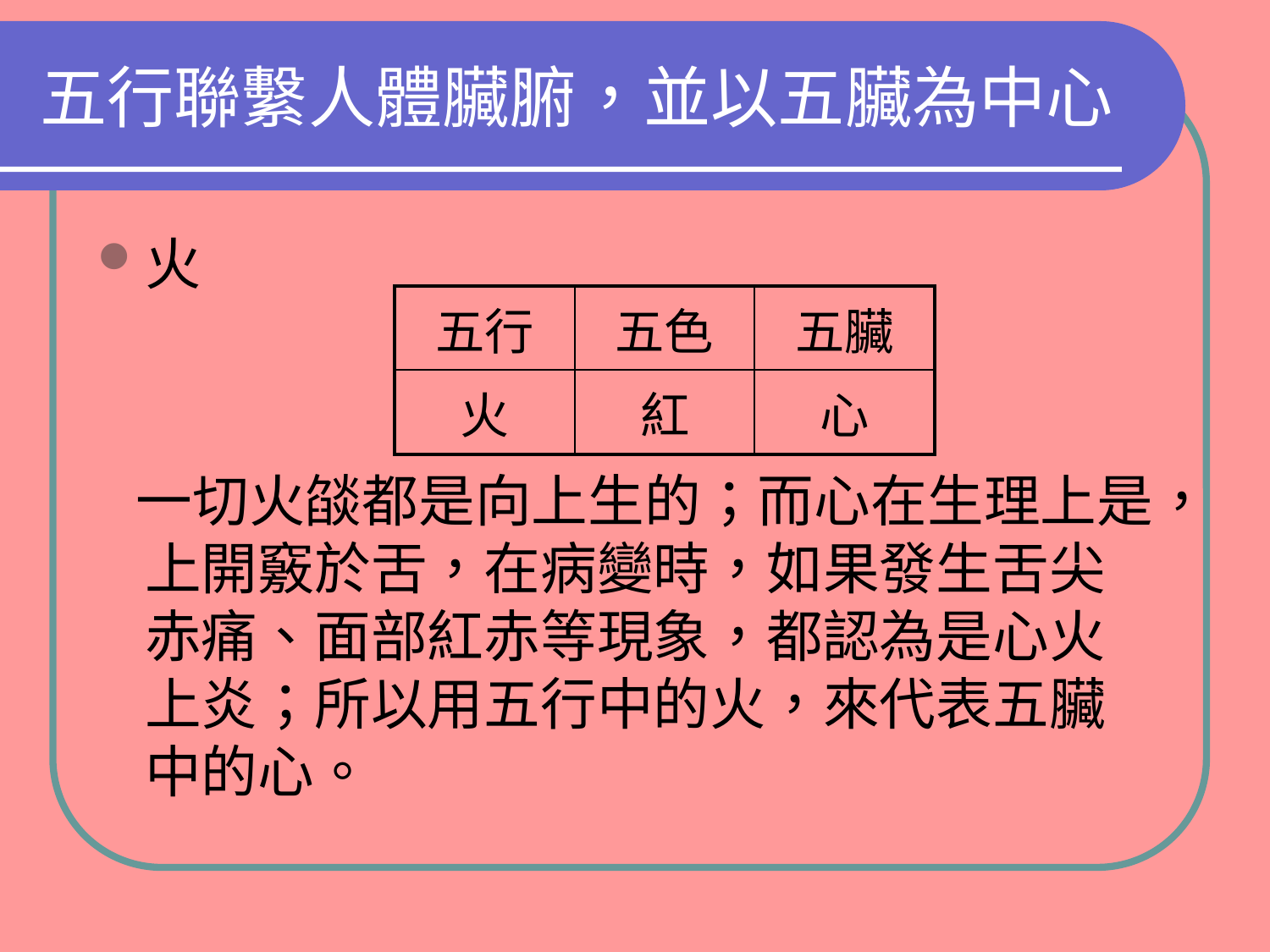

# 五行聯繫人體臟腑，並以五臟為中心
火

  一切火燄都是向上生的；而心在生理上是，上開竅於舌，在病變時，如果發生舌尖赤痛、面部紅赤等現象，都認為是心火上炎；所以用五行中的火，來代表五臟中的心。
| 五行 | 五色 | 五臟 |
| --- | --- | --- |
| 火 | 紅 | 心 |